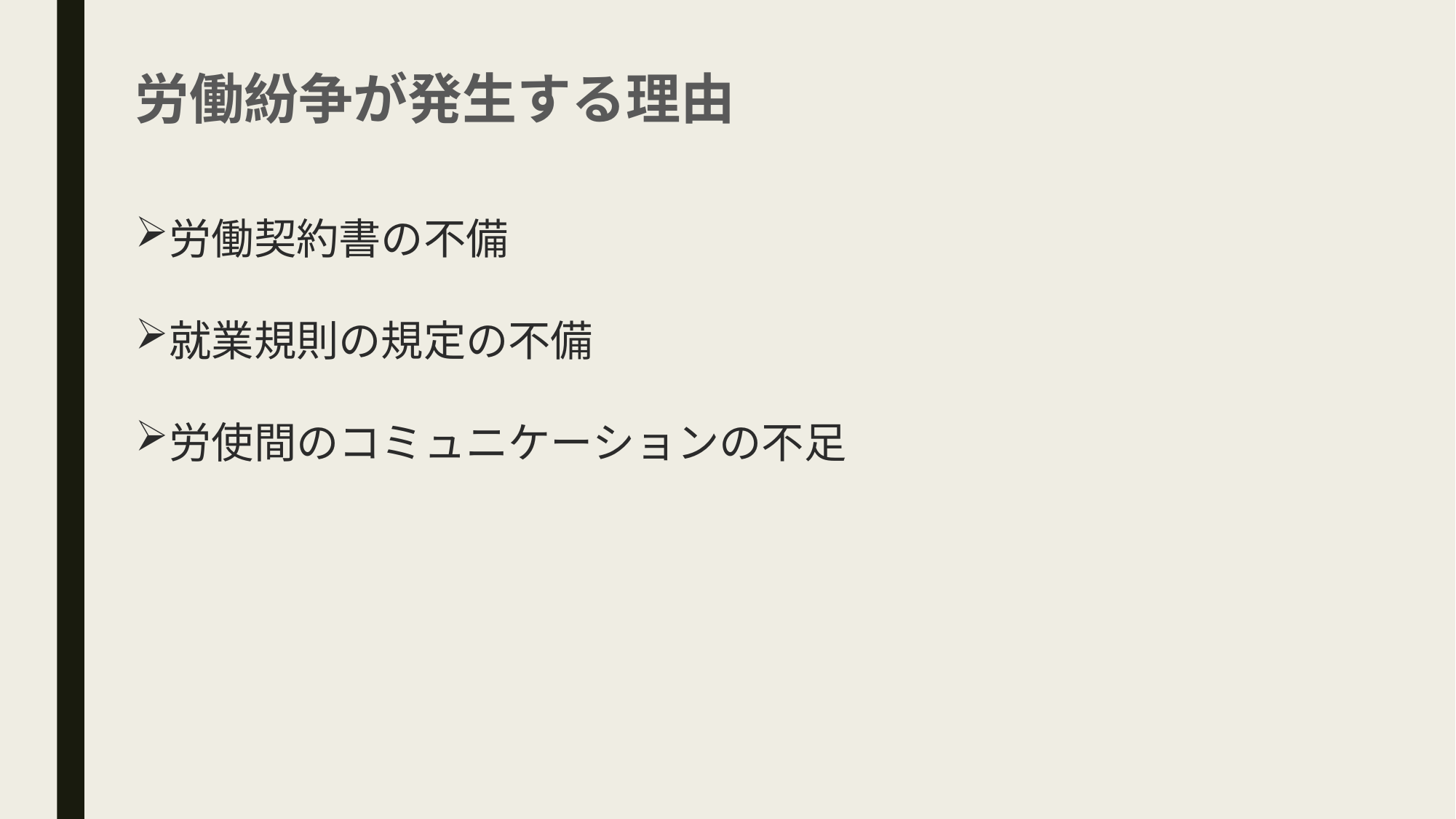

労働紛争が発生する理由
労働契約書の不備

就業規則の規定の不備

労使間のコミュニケーションの不足